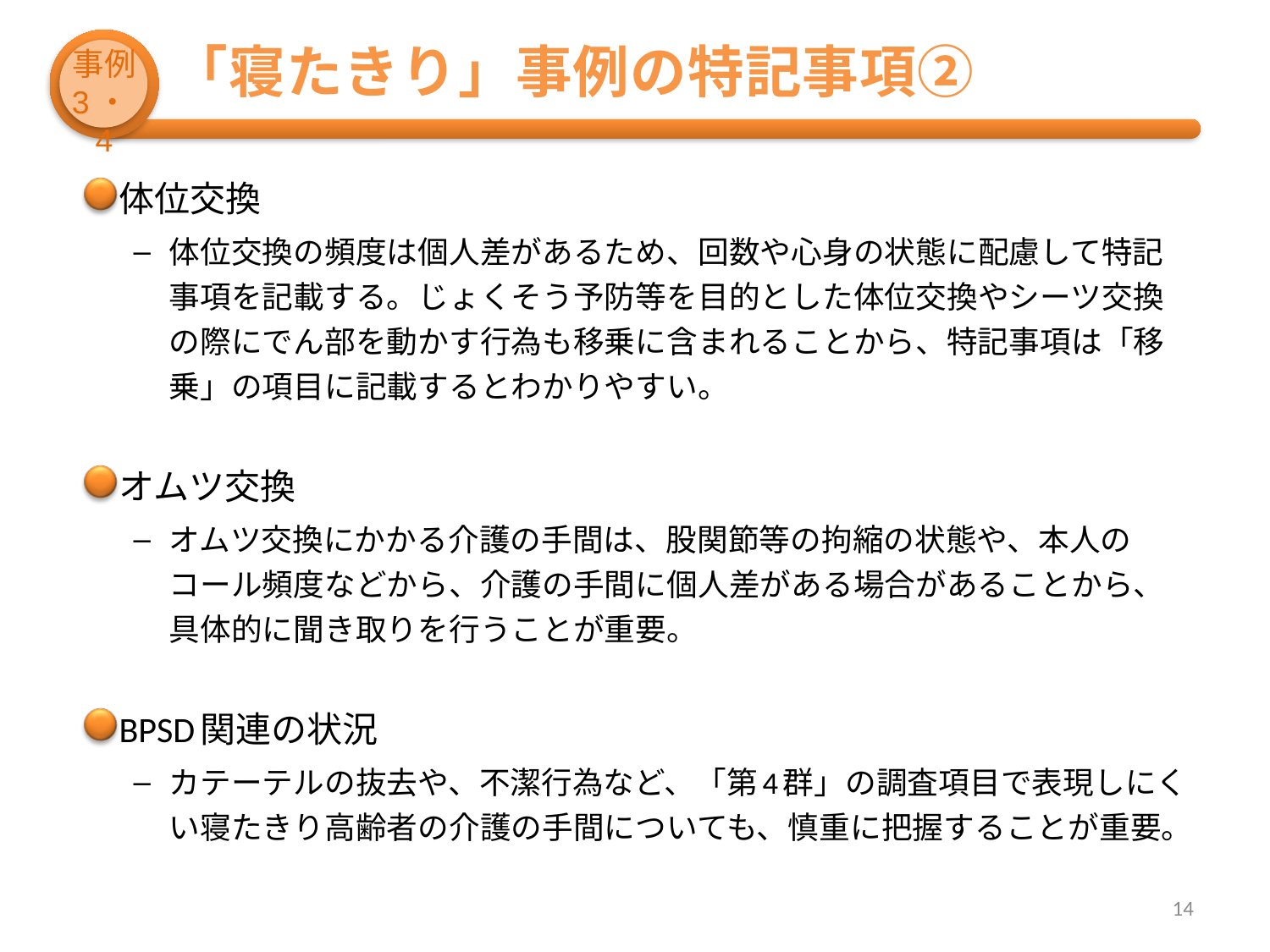

# 「寝たきり」事例の特記事項②
事例
3・4
体位交換
体位交換の頻度は個人差があるため、回数や心身の状態に配慮して特記事項を記載する。じょくそう予防等を目的とした体位交換やシーツ交換の際にでん部を動かす行為も移乗に含まれることから、特記事項は「移乗」の項目に記載するとわかりやすい。

オムツ交換
オムツ交換にかかる介護の手間は、股関節等の拘縮の状態や、本人のコール頻度などから、介護の手間に個人差がある場合があることから、具体的に聞き取りを行うことが重要。

BPSD関連の状況
カテーテルの抜去や、不潔行為など、「第4群」の調査項目で表現しにくい寝たきり高齢者の介護の手間についても、慎重に把握することが重要。
14